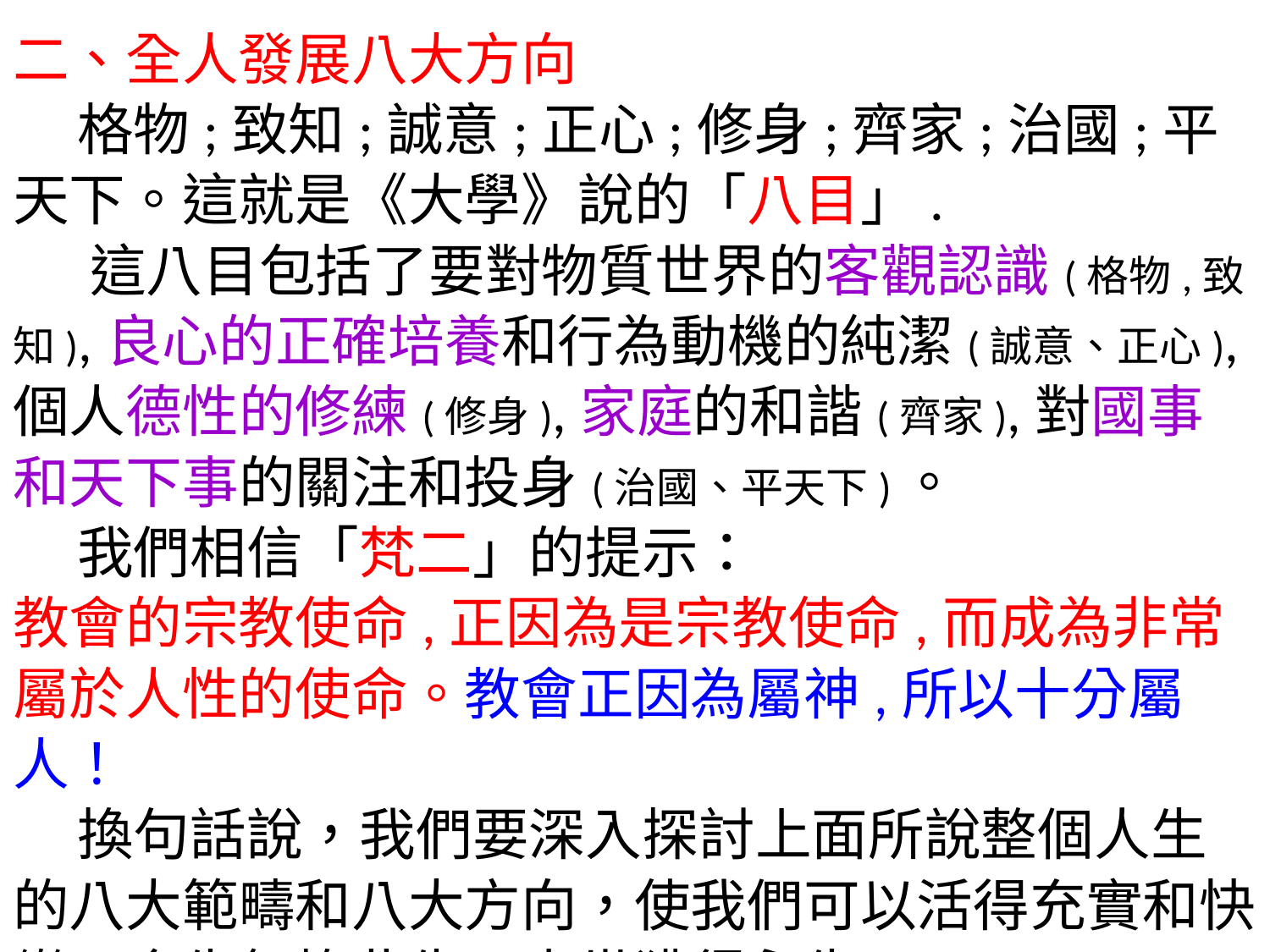

二、全人發展八大方向
    格物;致知;誠意;正心;修身;齊家;治國;平天下。這就是《大學》說的「八目」.
     這八目包括了要對物質世界的客觀認識(格物,致知),良心的正確培養和行為動機的純潔(誠意、正心),個人德性的修練(修身),家庭的和諧(齊家),對國事和天下事的關注和投身(治國、平天下)。
    我們相信「梵二」的提示：
教會的宗教使命,正因為是宗教使命,而成為非常屬於人性的使命。教會正因為屬神,所以十分屬人！
    換句話說，我們要深入探討上面所說整個人生的八大範疇和八大方向，使我們可以活得充實和快樂，今生無愧此生，來世獲得永生。